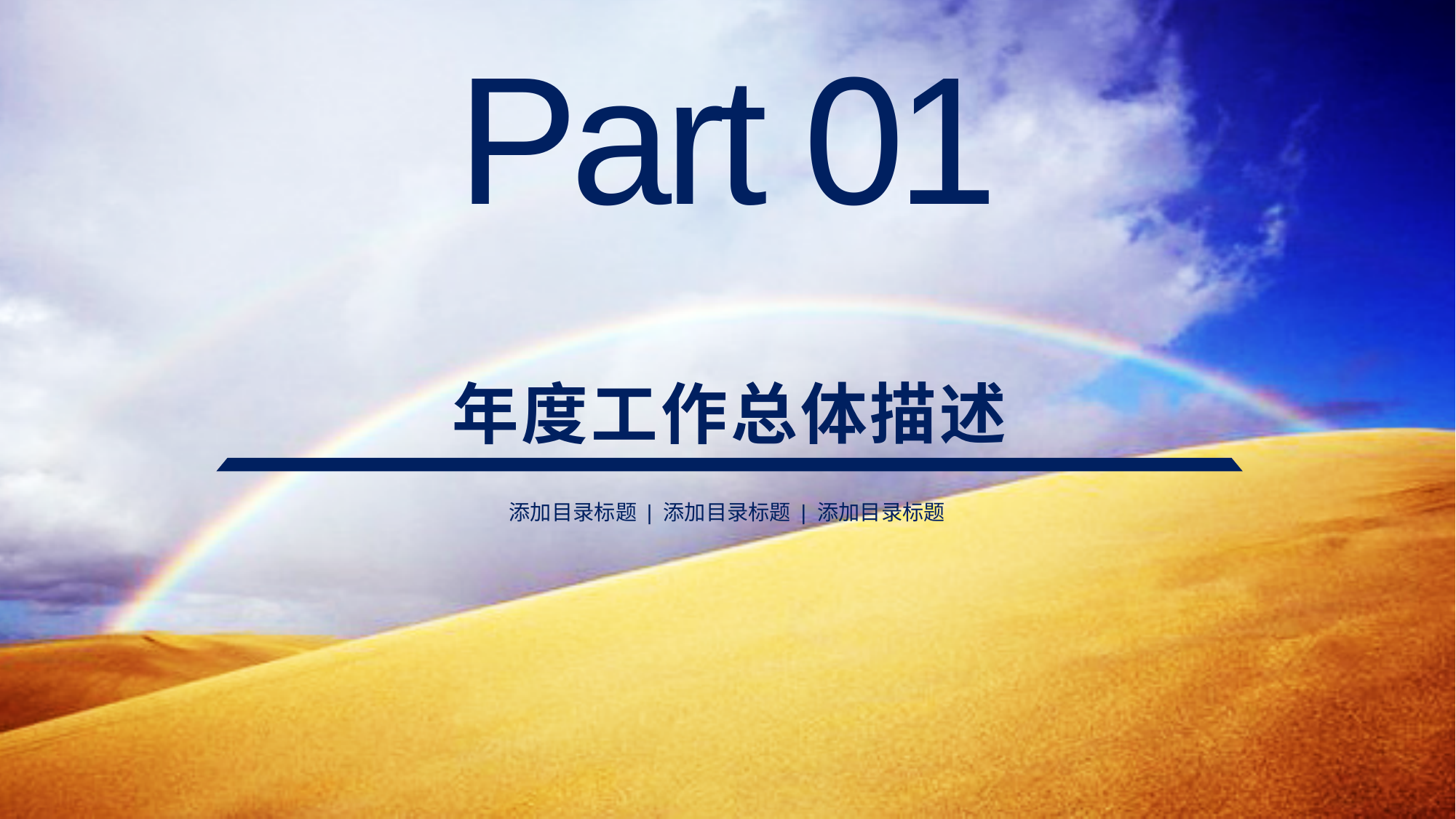

Part 01
年度工作总体描述

添加目录标题 | 添加目录标题 | 添加目录标题
.